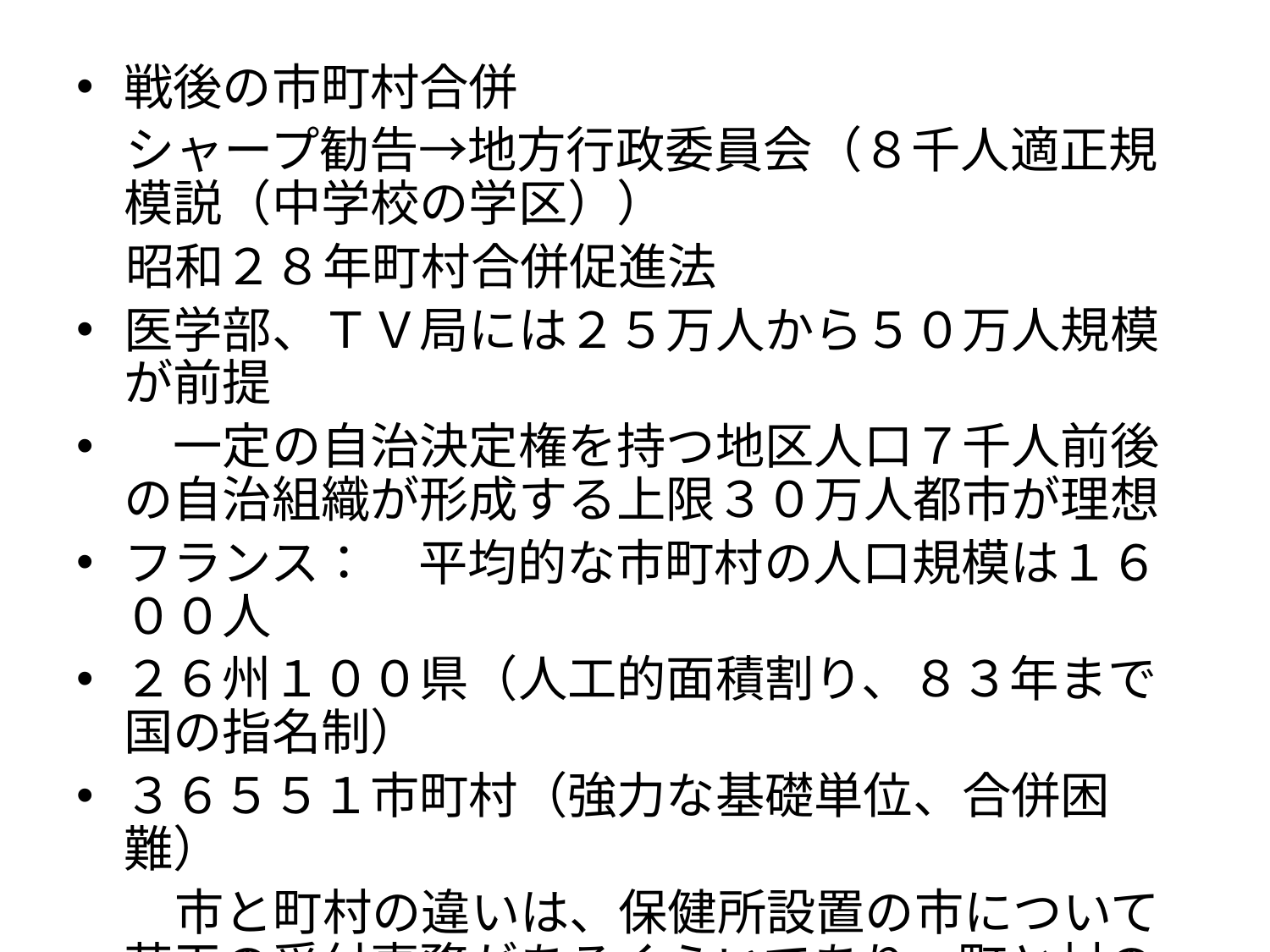

戦後の市町村合併
　シャープ勧告→地方行政委員会（８千人適正規模説（中学校の学区））
　昭和２８年町村合併促進法
医学部、ＴＶ局には２５万人から５０万人規模が前提
　一定の自治決定権を持つ地区人口７千人前後の自治組織が形成する上限３０万人都市が理想
フランス：　平均的な市町村の人口規模は１６００人
２６州１００県（人工的面積割り、８３年まで国の指名制）
３６５５１市町村（強力な基礎単位、合併困難）
　　市と町村の違いは、保健所設置の市について若干の受付事務があるくらいであり、町と村の差は法律上はない